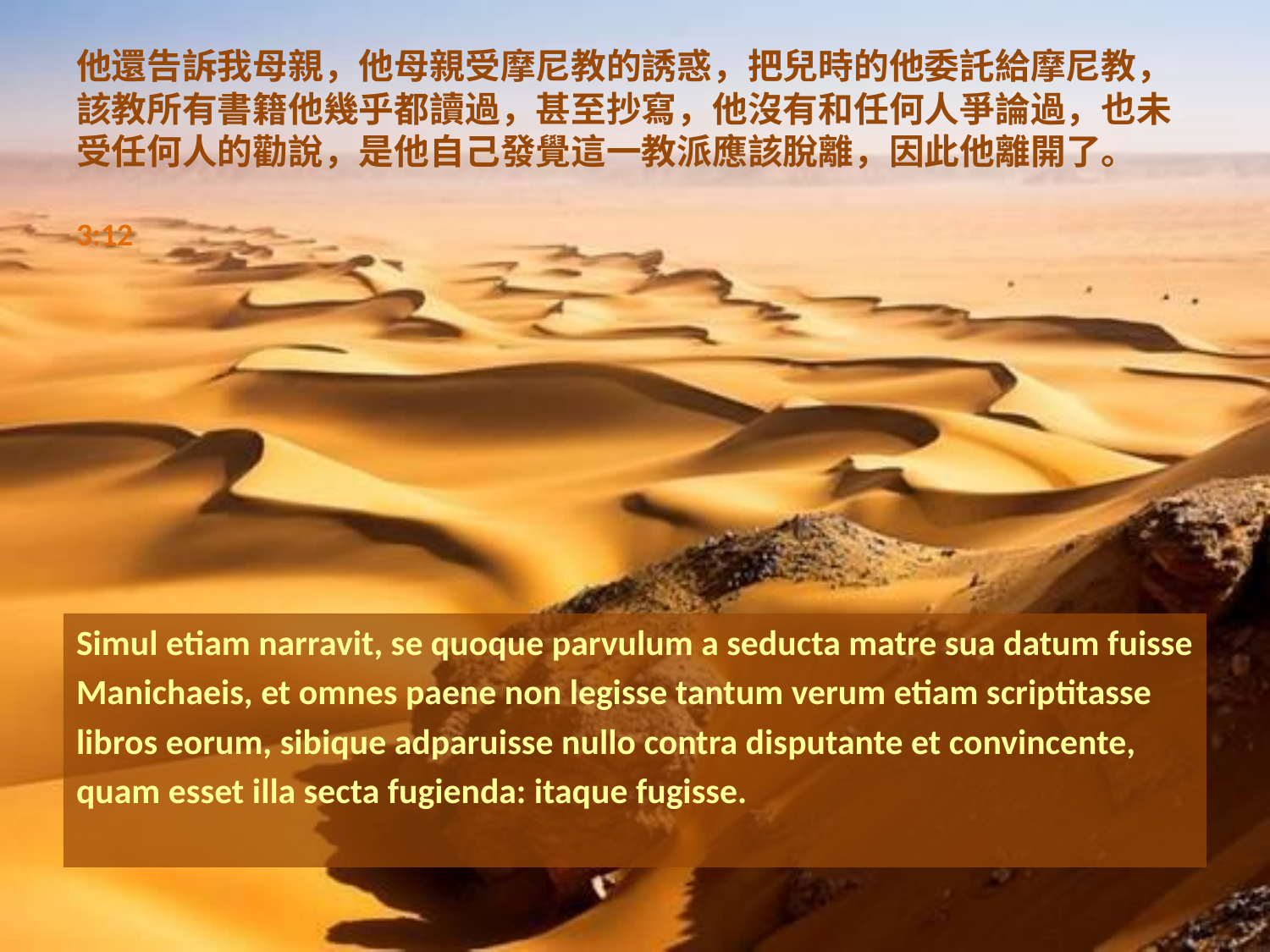

# 他還告訴我母親，他母親受摩尼教的誘惑，把兒時的他委託給摩尼教，該教所有書籍他幾乎都讀過，甚至抄寫，他沒有和任何人爭論過，也未受任何人的勸說，是他自己發覺這一教派應該脫離，因此他離開了。  								     3:12

Simul etiam narravit, se quoque parvulum a seducta matre sua datum fuisse
Manichaeis, et omnes paene non legisse tantum verum etiam scriptitasse
libros eorum, sibique adparuisse nullo contra disputante et convincente,
quam esset illa secta fugienda: itaque fugisse.